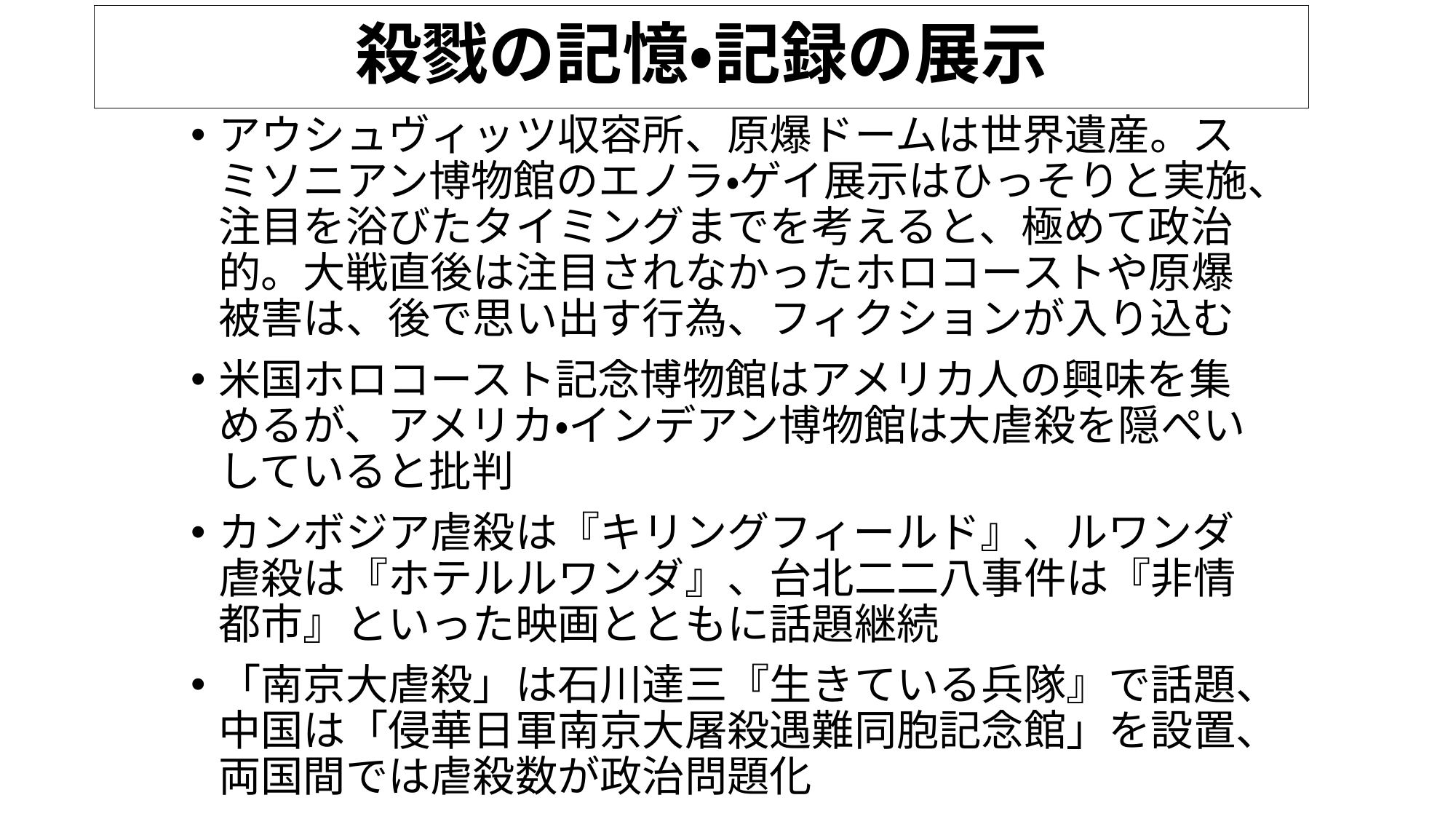

# 殺戮の記憶・記録の展示
アウシュヴィッツ収容所、原爆ドームは世界遺産。スミソニアン博物館のエノラ・ゲイ展示はひっそりと実施、注目を浴びたタイミングまでを考えると、極めて政治的。大戦直後は注目されなかったホロコーストや原爆被害は、後で思い出す行為、フィクションが入り込む
米国ホロコースト記念博物館はアメリカ人の興味を集めるが、アメリカ・インデアン博物館は大虐殺を隠ぺいしていると批判
カンボジア虐殺は『キリングフィールド』、ルワンダ虐殺は『ホテルルワンダ』、台北二二八事件は『非情都市』といった映画とともに話題継続
「南京大虐殺」は石川達三『生きている兵隊』で話題、中国は「侵華日軍南京大屠殺遇難同胞記念館」を設置、両国間では虐殺数が政治問題化